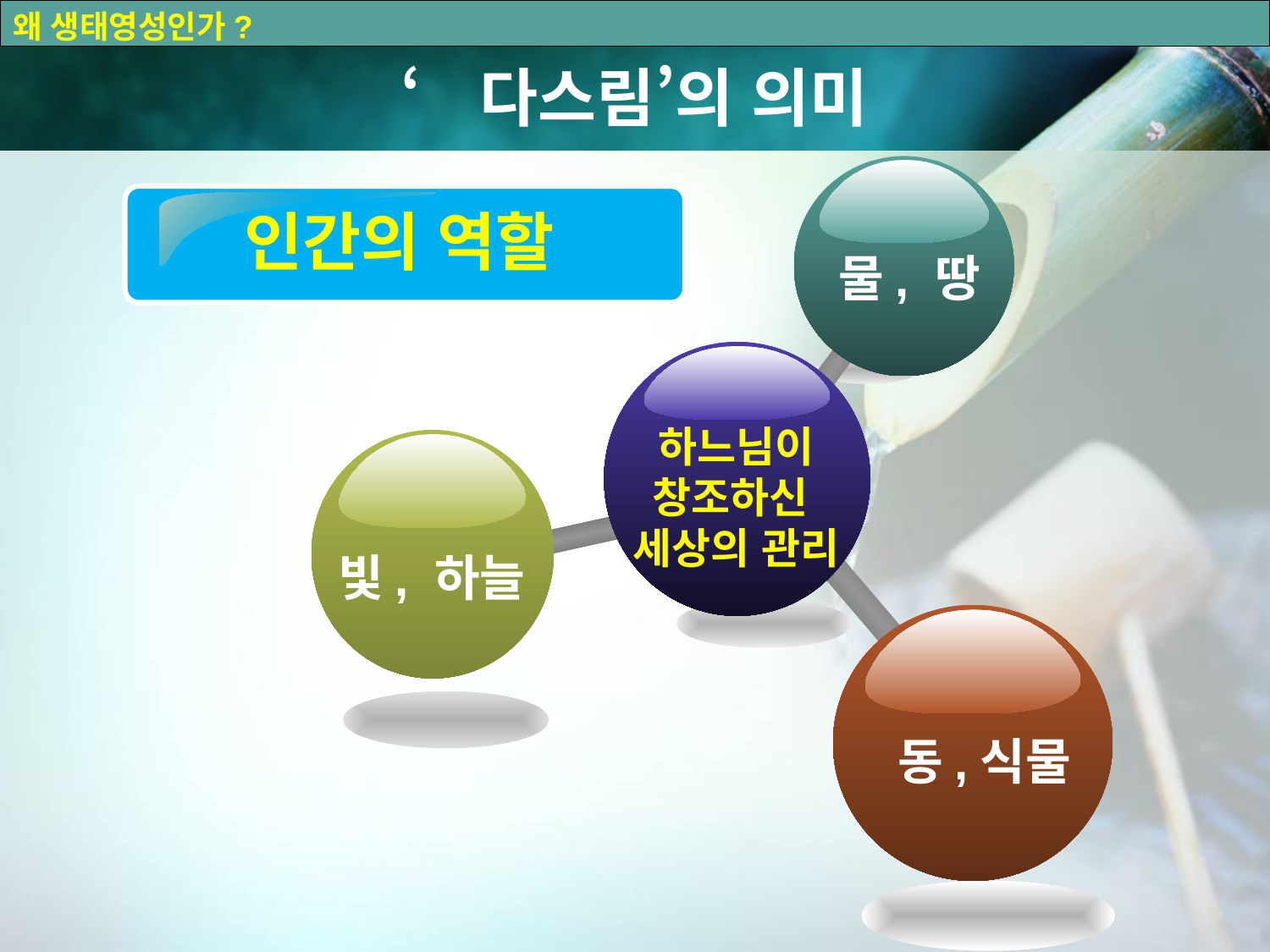

왜 생태영성인가?
# ‘다스림’의 의미

물, 땅

인간의 역할

하느님이
창조하신
세상의 관리

빛, 하늘

동,식물